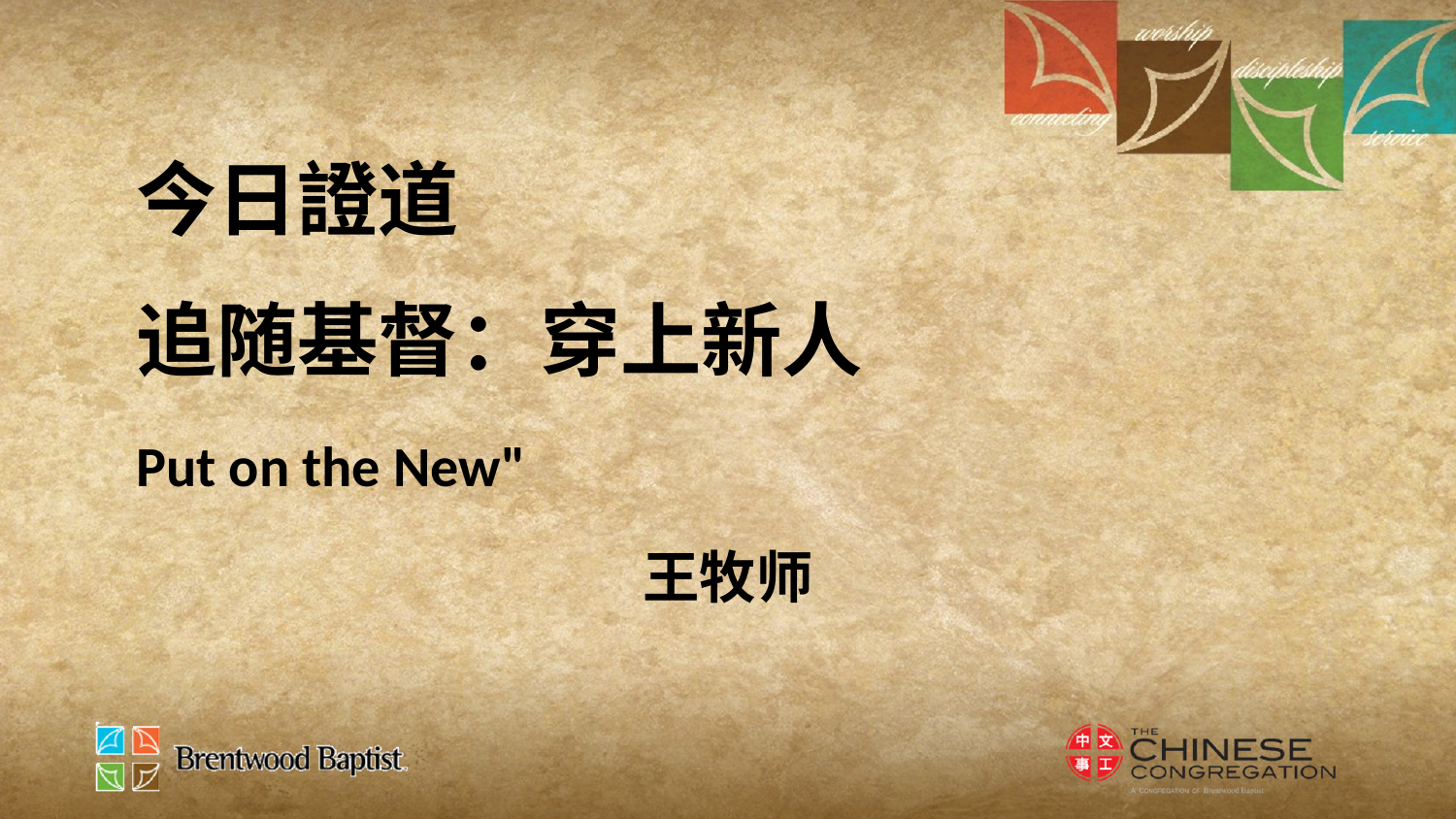

今日證道

追随基督：穿上新人

Put on the New"

王牧师